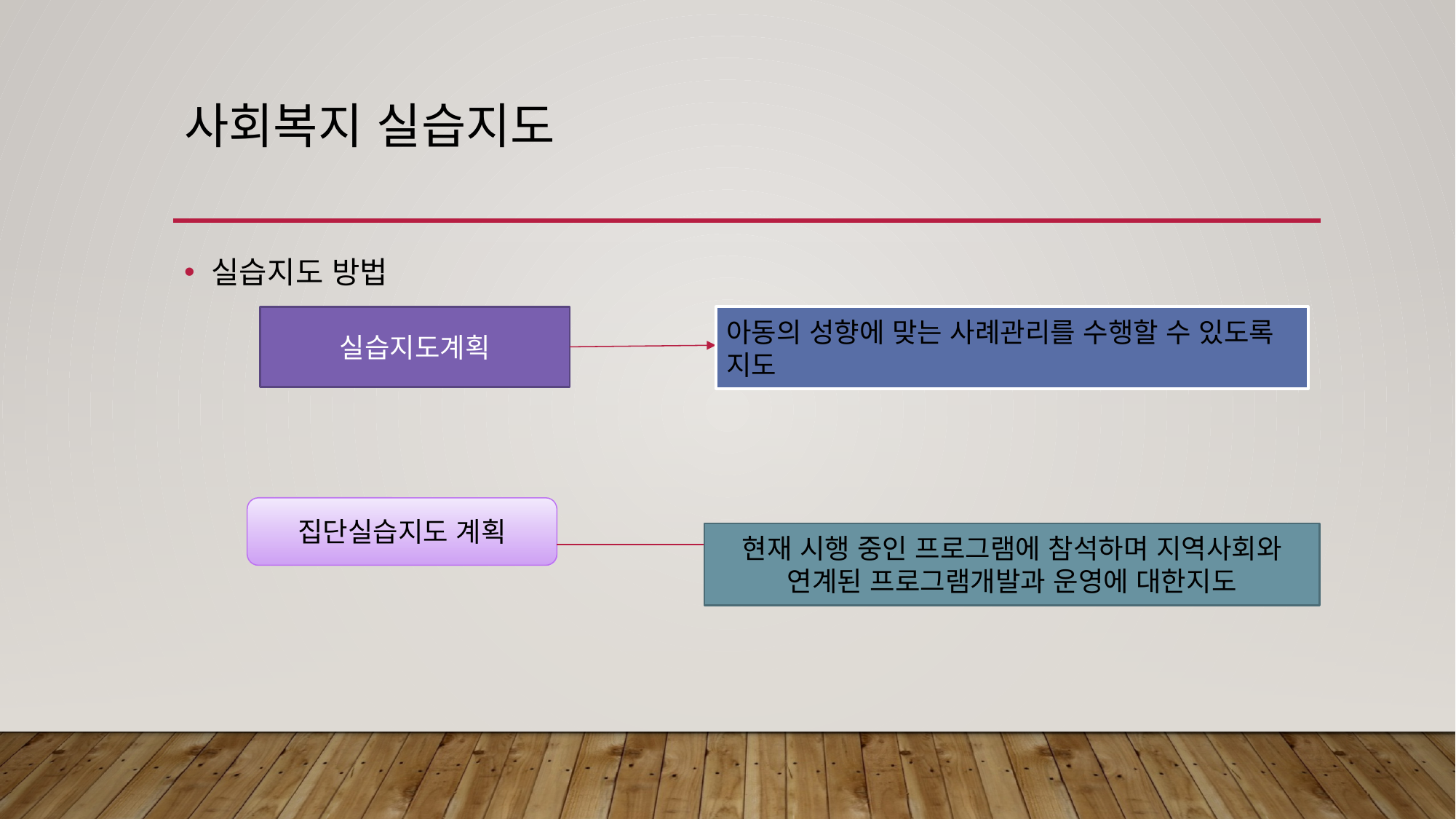

# 사회복지 실습지도
실습지도 방법
실습지도계획
아동의 성향에 맞는 사례관리를 수행할 수 있도록 지도
집단실습지도 계획
현재 시행 중인 프로그램에 참석하며 지역사회와 연계된 프로그램개발과 운영에 대한지도